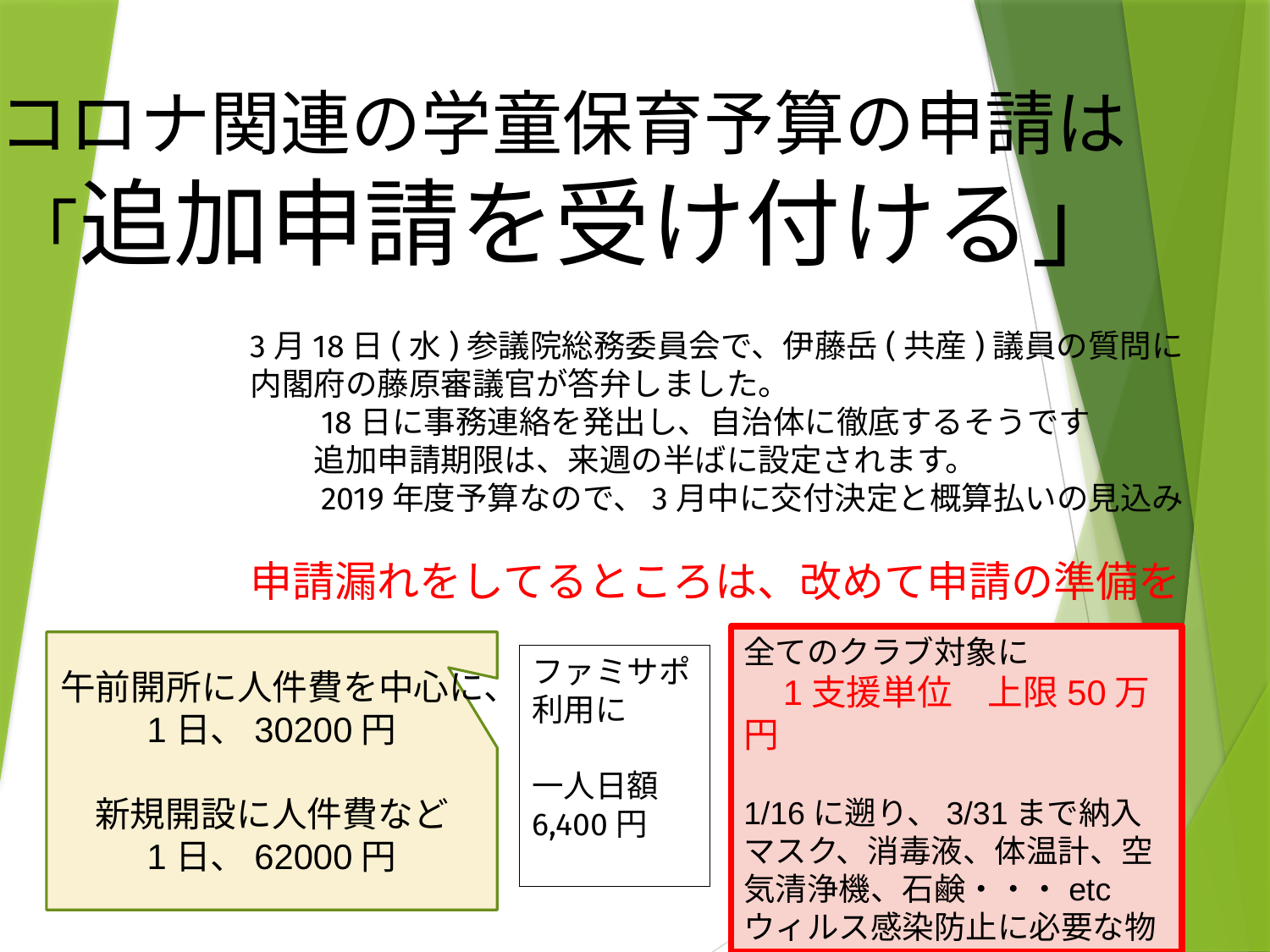

# コロナ関連の学童保育予算の申請は 「追加申請を受け付ける」
3月18日(水)参議院総務委員会で、伊藤岳(共産)議員の質問に
内閣府の藤原審議官が答弁しました。
　　18日に事務連絡を発出し、自治体に徹底するそうです
　　追加申請期限は、来週の半ばに設定されます。
　　2019年度予算なので、3月中に交付決定と概算払いの見込み

申請漏れをしてるところは、改めて申請の準備を
全てのクラブ対象に
　1支援単位　上限50万円

1/16に遡り、3/31まで納入
マスク、消毒液、体温計、空気清浄機、石鹸・・・etcウィルス感染防止に必要な物
午前開所に人件費を中心に、1日、30200円

新規開設に人件費など
1日、62000円
ファミサポ利用に

一人日額
6,400円